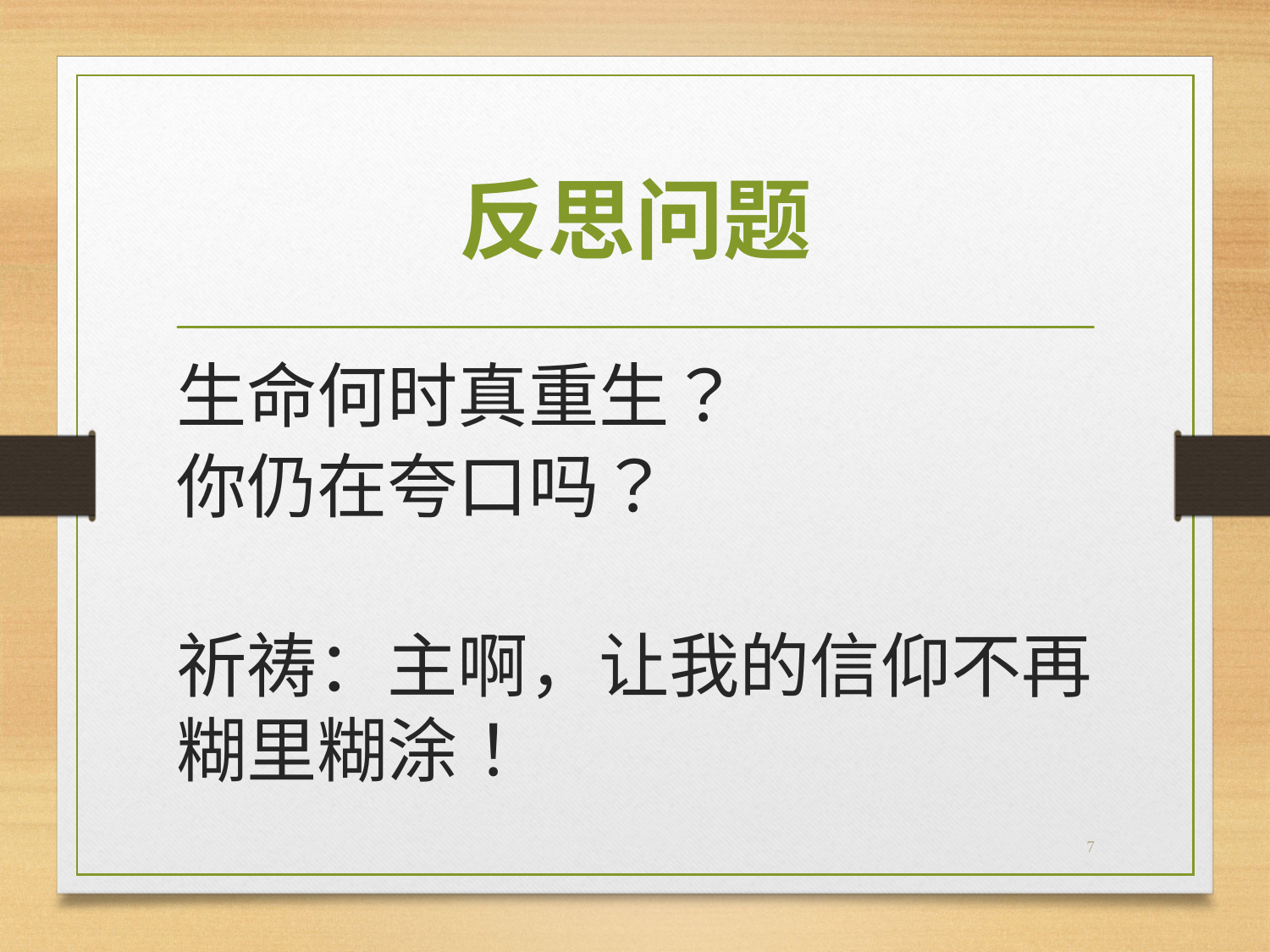

# 反思问题
生命何时真重生？
你仍在夸口吗？

祈祷：主啊，让我的信仰不再糊里糊涂！

7